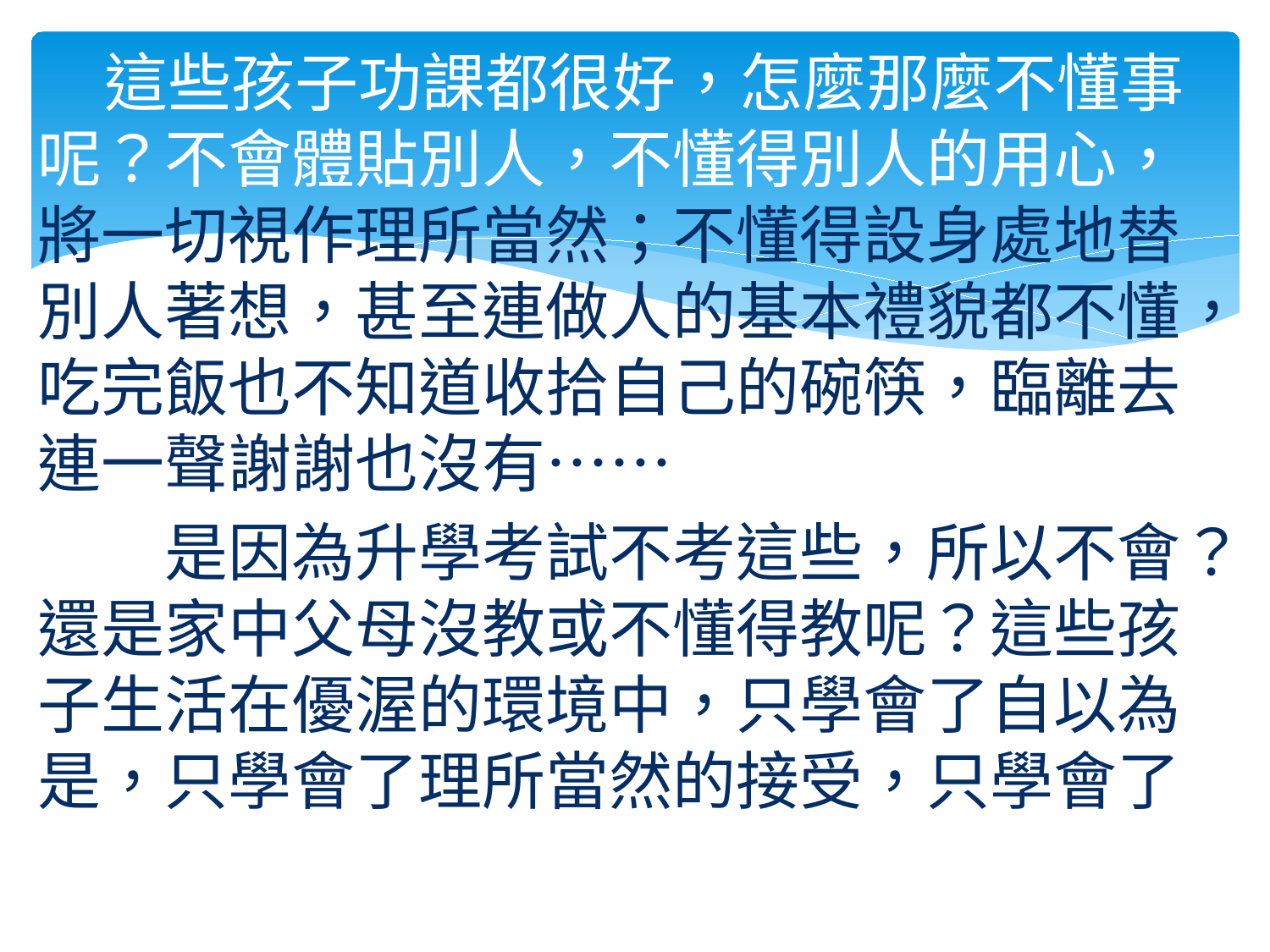

這些孩子功課都很好，怎麼那麼不懂事呢？不會體貼別人，不懂得別人的用心，將一切視作理所當然；不懂得設身處地替別人著想，甚至連做人的基本禮貌都不懂，吃完飯也不知道收拾自己的碗筷，臨離去連一聲謝謝也沒有……
　　是因為升學考試不考這些，所以不會？還是家中父母沒教或不懂得教呢？這些孩子生活在優渥的環境中，只學會了自以為是，只學會了理所當然的接受，只學會了